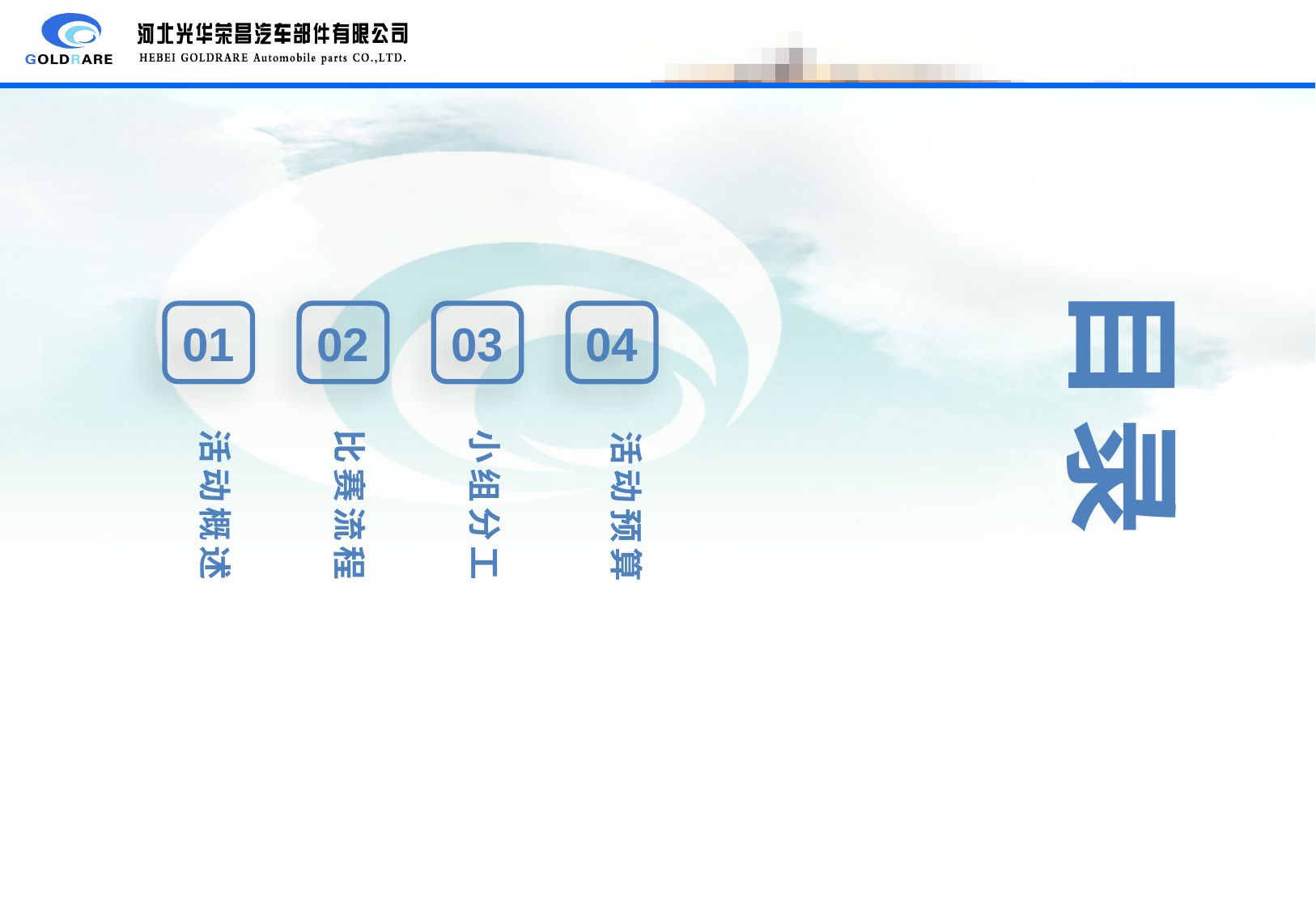

目录
01
02
03
04
活动概述
比赛流程
小组分工

活动预算